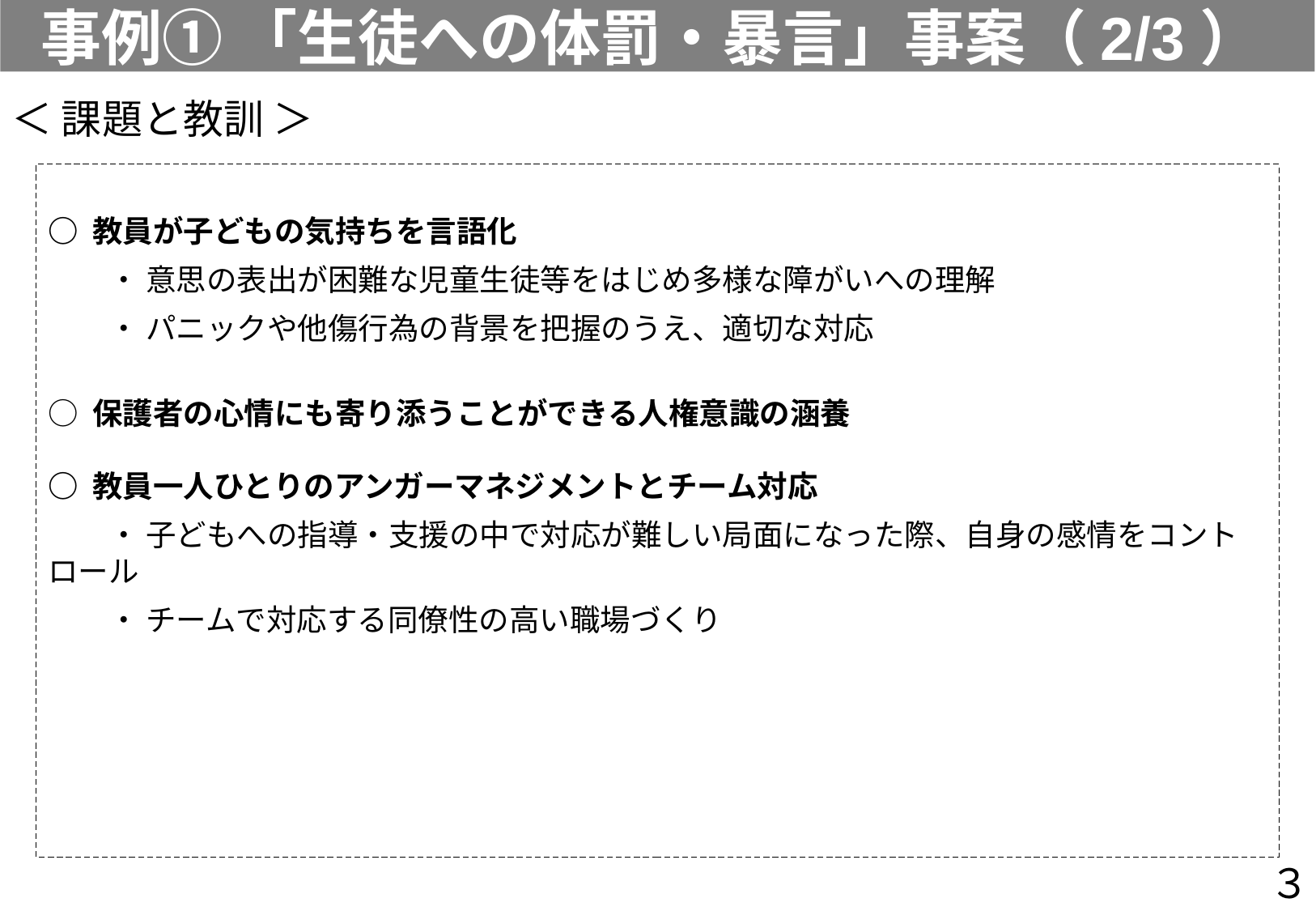

事例① 「生徒への体罰・暴言」事案（2/3）
＜ 課題と教訓 ＞

○ 教員が子どもの気持ちを言語化

　　・ 意思の表出が困難な児童生徒等をはじめ多様な障がいへの理解

　　・ パニックや他傷行為の背景を把握のうえ、適切な対応

○ 保護者の心情にも寄り添うことができる人権意識の涵養

○ 教員一人ひとりのアンガーマネジメントとチーム対応

　　・ 子どもへの指導・支援の中で対応が難しい局面になった際、自身の感情をコントロール

　　・ チームで対応する同僚性の高い職場づくり

３